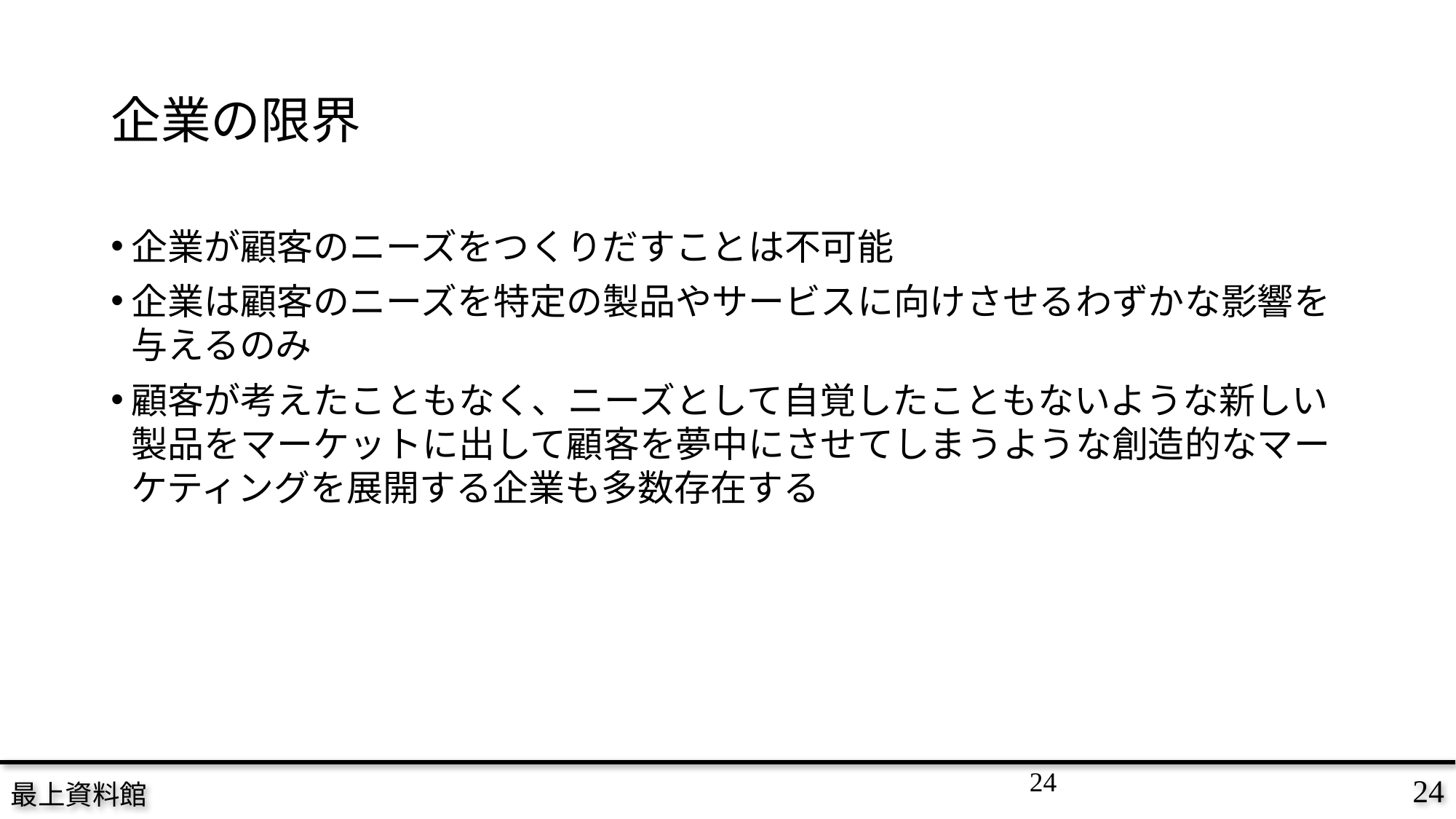

# 企業の限界
企業が顧客のニーズをつくりだすことは不可能
企業は顧客のニーズを特定の製品やサービスに向けさせるわずかな影響を与えるのみ
顧客が考えたこともなく、ニーズとして自覚したこともないような新しい製品をマーケットに出して顧客を夢中にさせてしまうような創造的なマーケティングを展開する企業も多数存在する

24